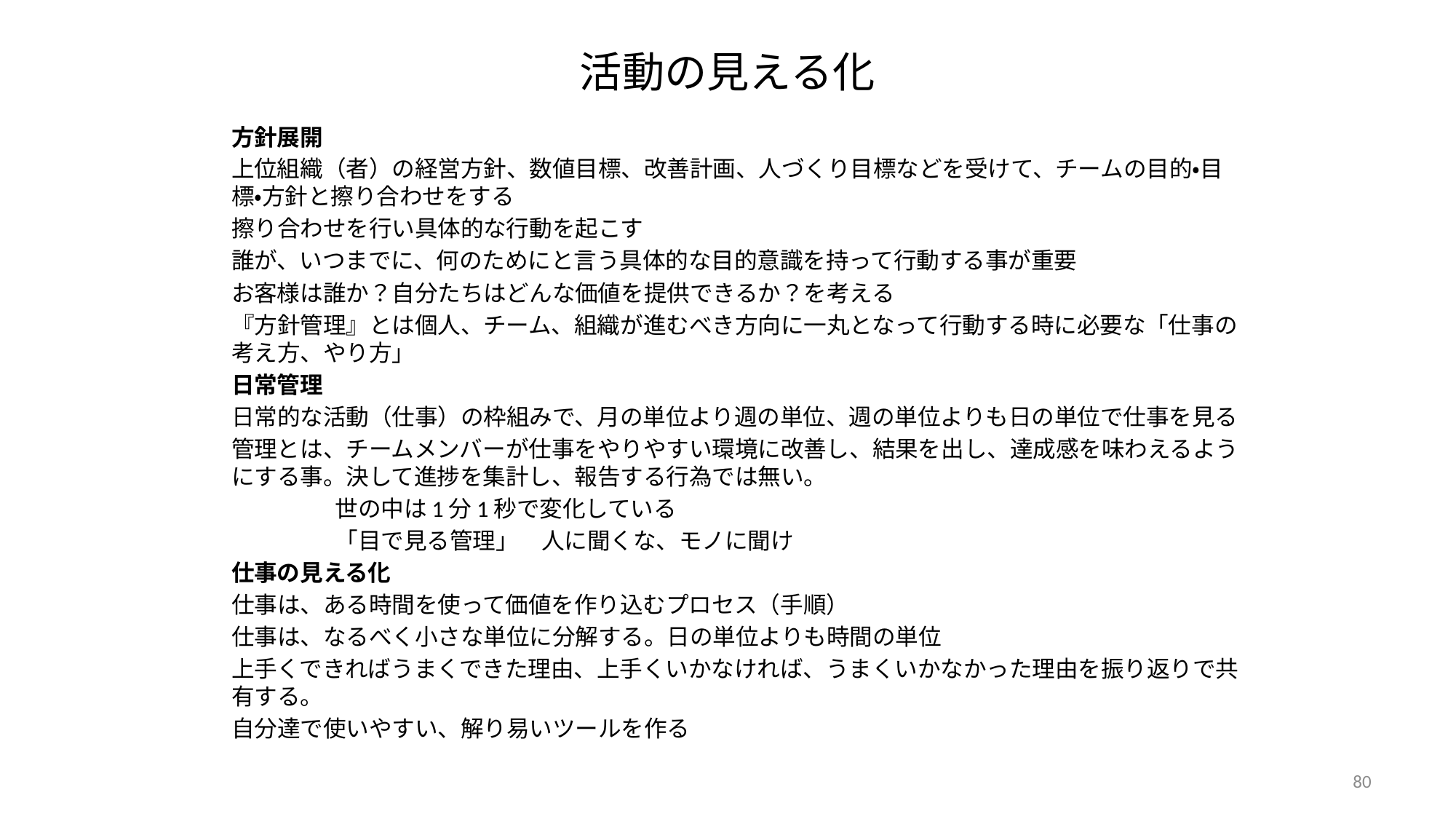

# 活動の見える化
方針展開
上位組織（者）の経営方針、数値目標、改善計画、人づくり目標などを受けて、チームの目的・目標・方針と擦り合わせをする
擦り合わせを行い具体的な行動を起こす
誰が、いつまでに、何のためにと言う具体的な目的意識を持って行動する事が重要
お客様は誰か？自分たちはどんな価値を提供できるか？を考える
『方針管理』とは個人、チーム、組織が進むべき方向に一丸となって行動する時に必要な「仕事の考え方、やり方」
日常管理
日常的な活動（仕事）の枠組みで、月の単位より週の単位、週の単位よりも日の単位で仕事を見る
管理とは、チームメンバーが仕事をやりやすい環境に改善し、結果を出し、達成感を味わえるようにする事。決して進捗を集計し、報告する行為では無い。
	世の中は1分1秒で変化している
	「目で見る管理」　人に聞くな、モノに聞け
仕事の見える化
仕事は、ある時間を使って価値を作り込むプロセス（手順）
仕事は、なるべく小さな単位に分解する。日の単位よりも時間の単位
上手くできればうまくできた理由、上手くいかなければ、うまくいかなかった理由を振り返りで共有する。
自分達で使いやすい、解り易いツールを作る
80